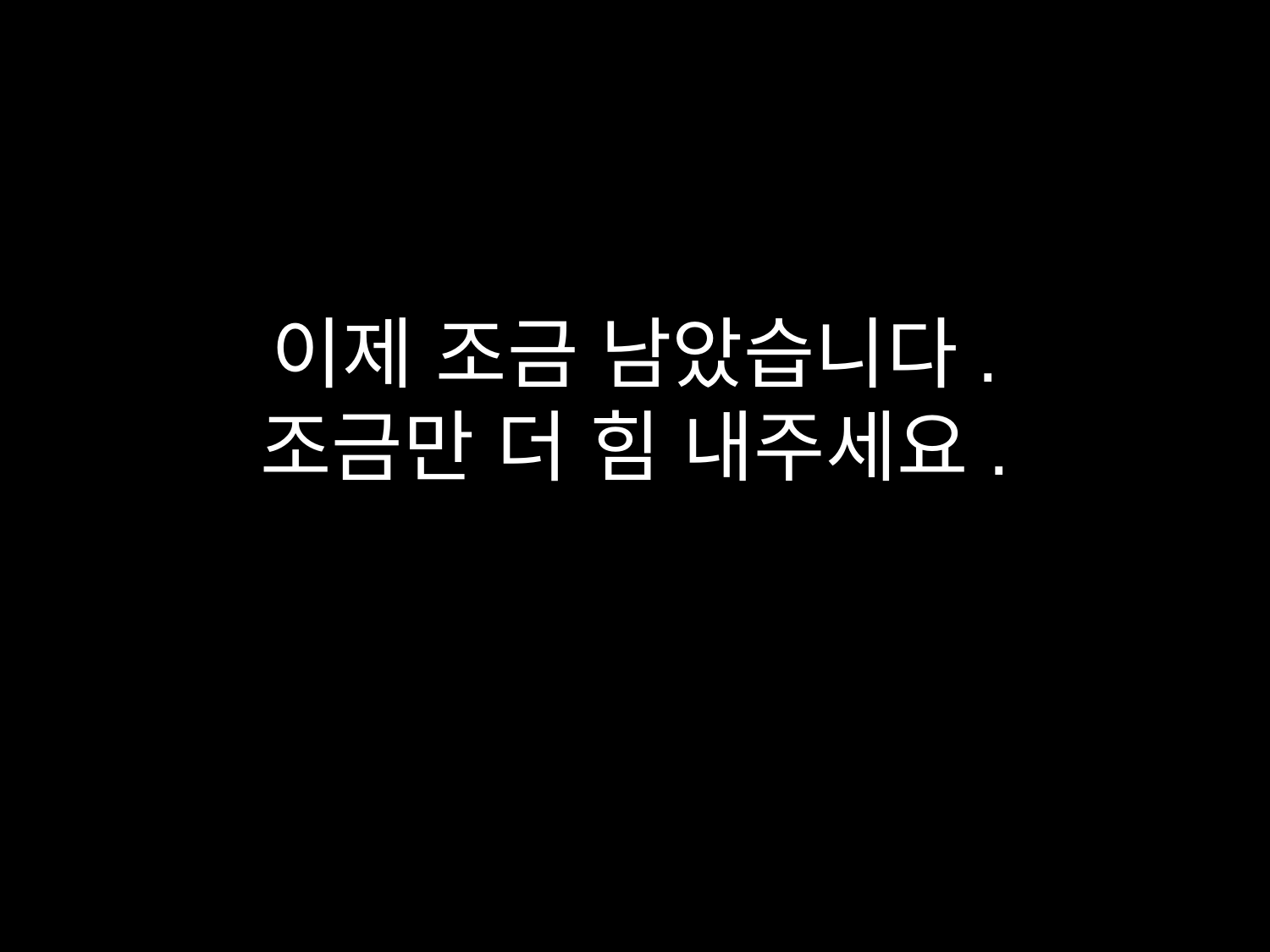

#

이제 조금 남았습니다.
조금만 더 힘 내주세요.